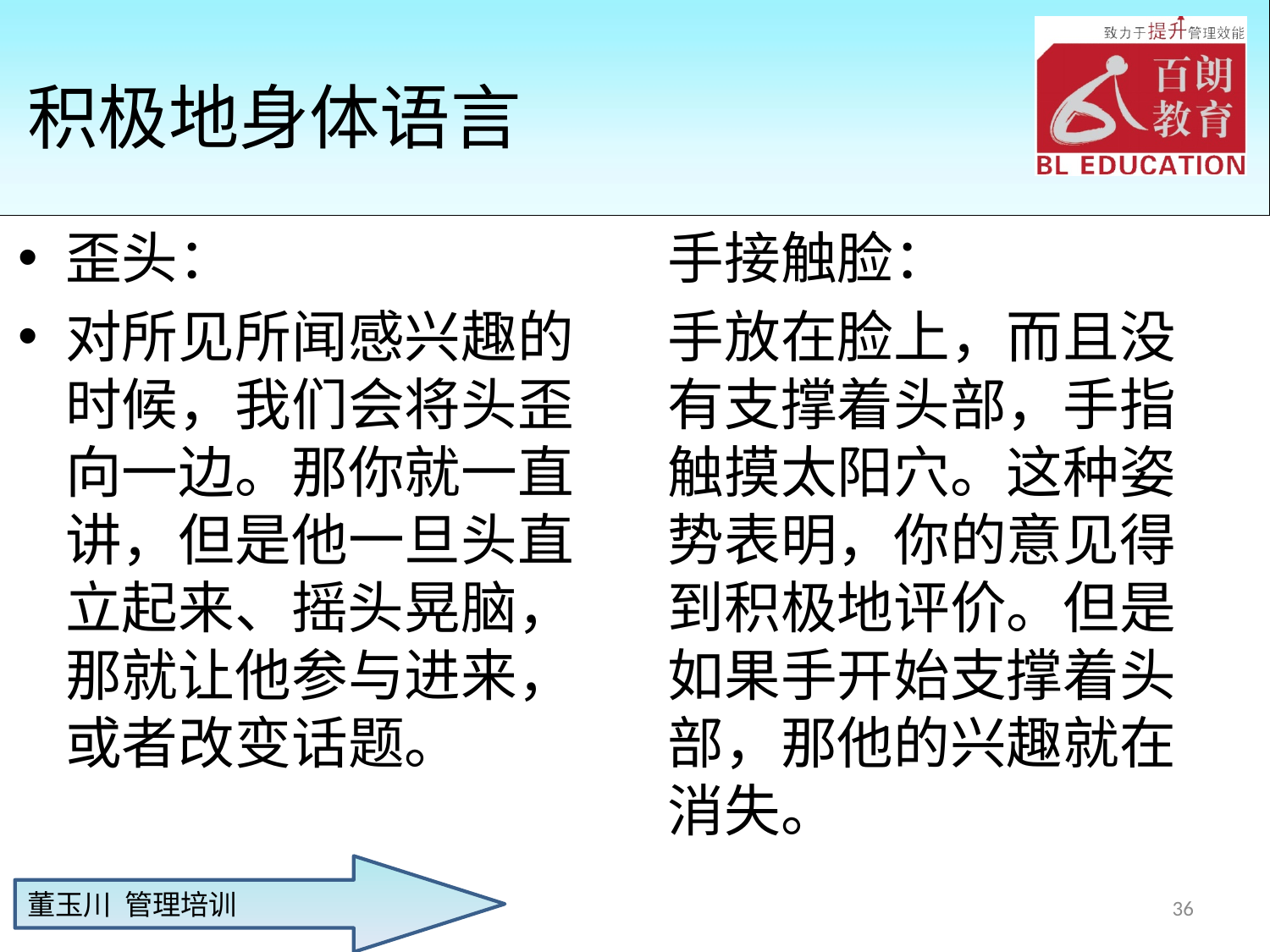

# 积极地身体语言
歪头：
对所见所闻感兴趣的时候，我们会将头歪向一边。那你就一直讲，但是他一旦头直立起来、摇头晃脑，那就让他参与进来，或者改变话题。
手接触脸：
手放在脸上，而且没有支撑着头部，手指触摸太阳穴。这种姿势表明，你的意见得到积极地评价。但是如果手开始支撑着头部，那他的兴趣就在消失。
36